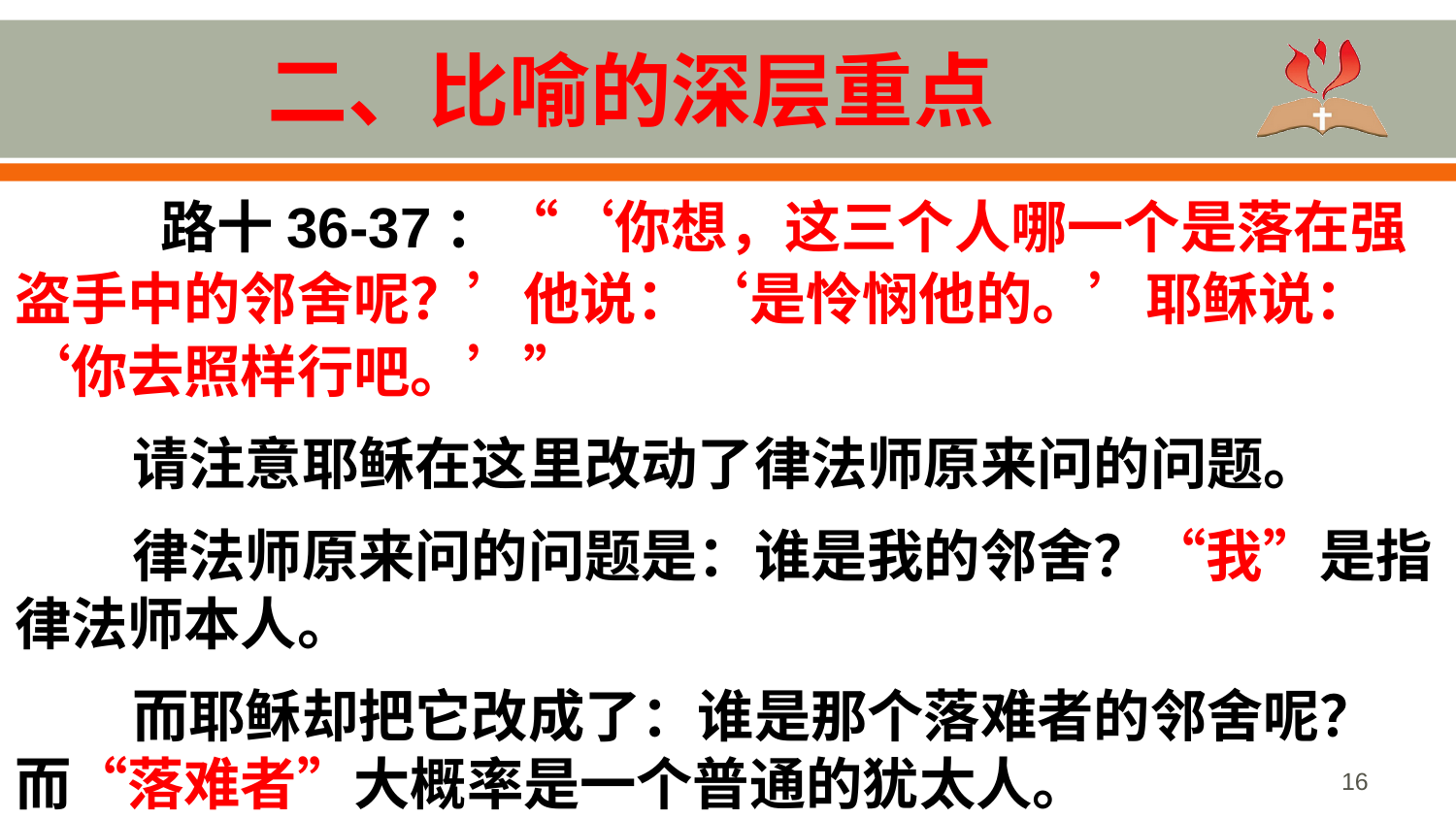

# 二、比喻的深层重点
	路十36-37：“‘你想，这三个人哪一个是落在强盗手中的邻舍呢？’他说：‘是怜悯他的。’耶稣说：‘你去照样行吧。’”
请注意耶稣在这里改动了律法师原来问的问题。
律法师原来问的问题是：谁是我的邻舍？“我”是指律法师本人。
而耶稣却把它改成了：谁是那个落难者的邻舍呢？   而“落难者”大概率是一个普通的犹太人。

16